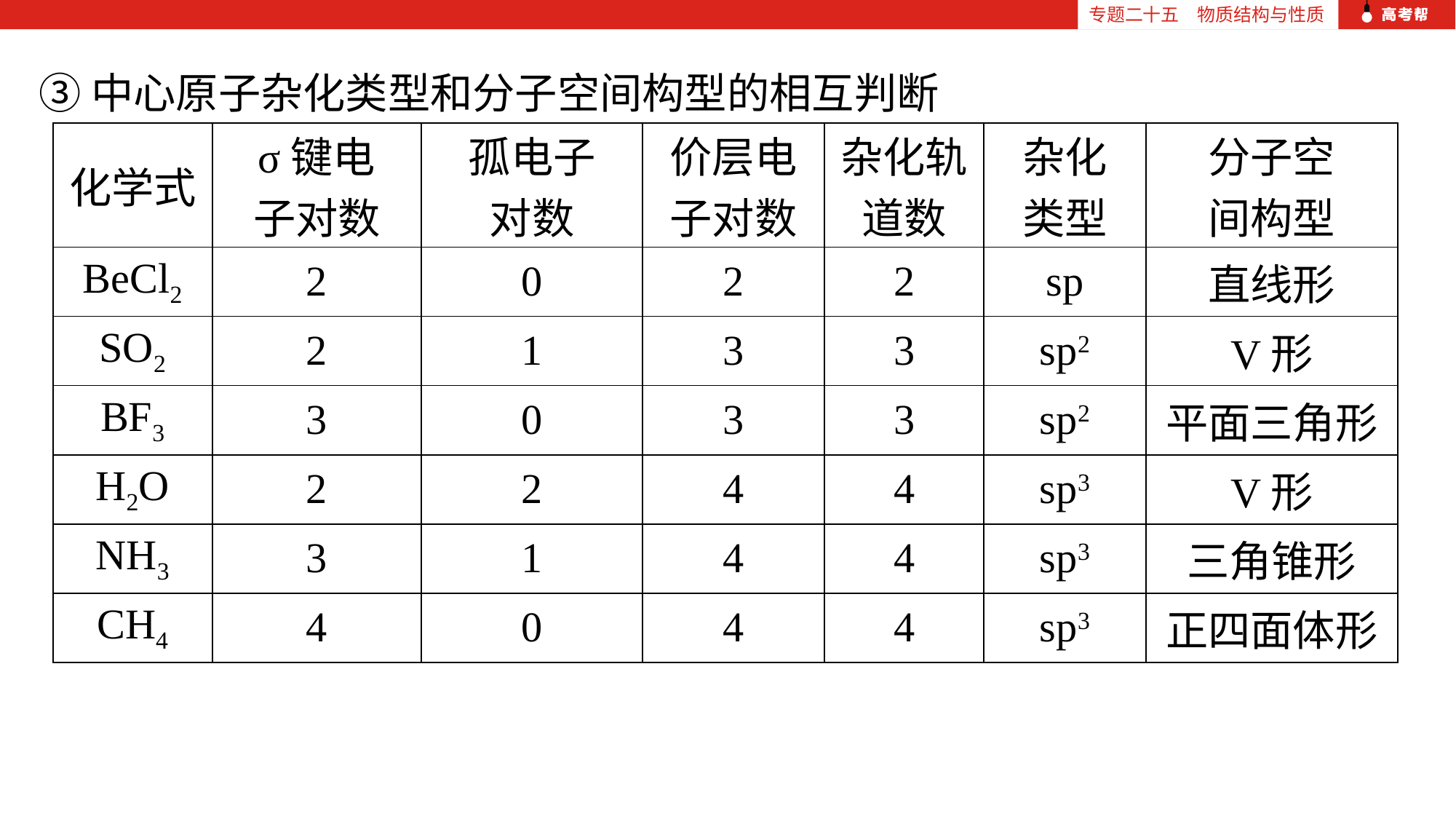

专题二十五　物质结构与性质
③中心原子杂化类型和分子空间构型的相互判断
| 化学式 | σ键电 子对数 | 孤电子 对数 | 价层电 子对数 | 杂化轨 道数 | 杂化 类型 | 分子空 间构型 |
| --- | --- | --- | --- | --- | --- | --- |
| BeCl2 | 2 | 0 | 2 | 2 | sp | 直线形 |
| SO2 | 2 | 1 | 3 | 3 | sp2 | V形 |
| BF3 | 3 | 0 | 3 | 3 | sp2 | 平面三角形 |
| H2O | 2 | 2 | 4 | 4 | sp3 | V形 |
| NH3 | 3 | 1 | 4 | 4 | sp3 | 三角锥形 |
| CH4 | 4 | 0 | 4 | 4 | sp3 | 正四面体形 |